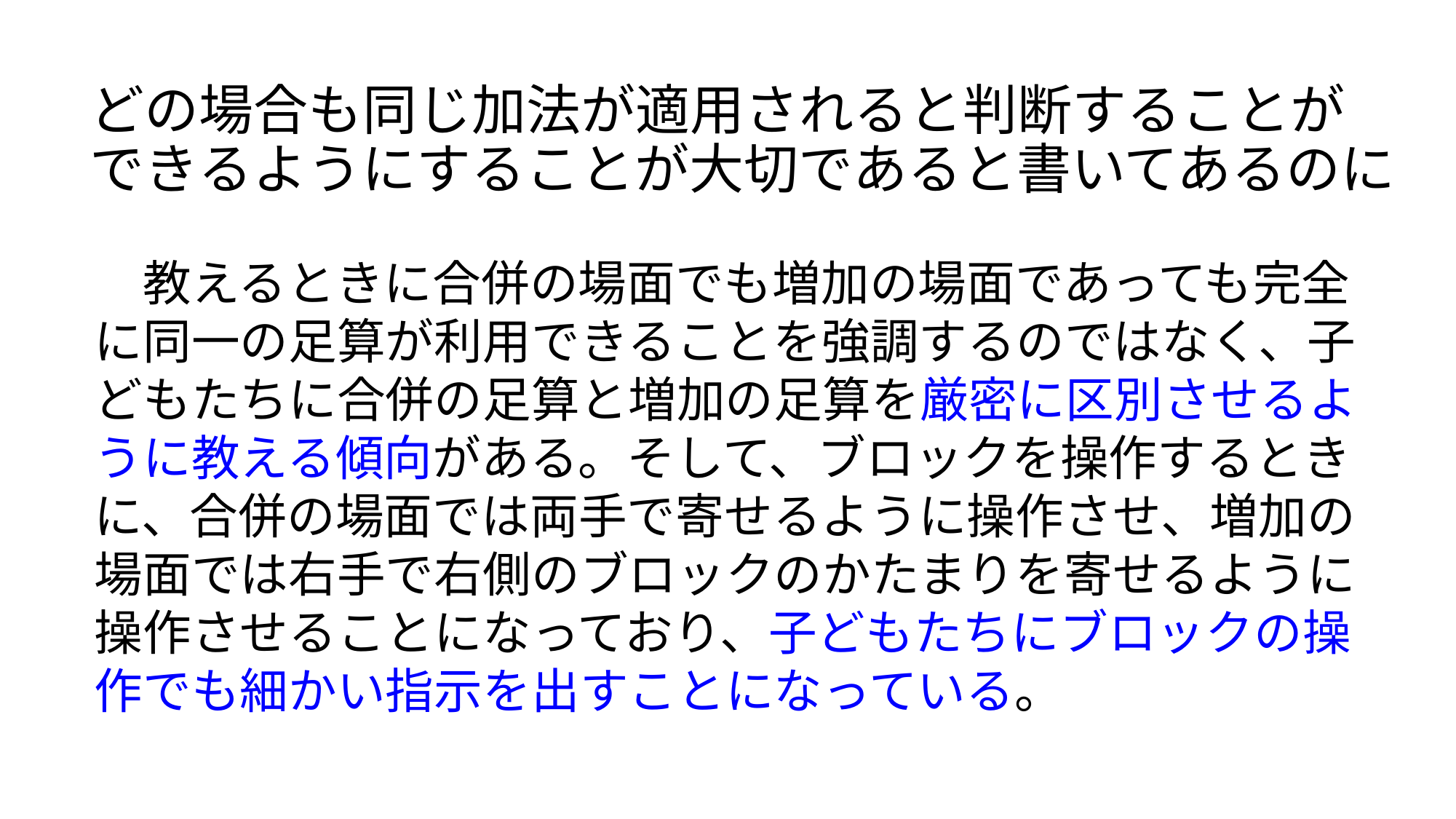

# どの場合も同じ加法が適用されると判断することが　できるようにすることが大切であると書いてあるのに
　教えるときに合併の場面でも増加の場面であっても完全に同一の足算が利用できることを強調するのではなく、子どもたちに合併の足算と増加の足算を厳密に区別させるように教える傾向がある。そして、ブロックを操作するときに、合併の場面では両手で寄せるように操作させ、増加の場面では右手で右側のブロックのかたまりを寄せるように操作させることになっており、子どもたちにブロックの操作でも細かい指示を出すことになっている。